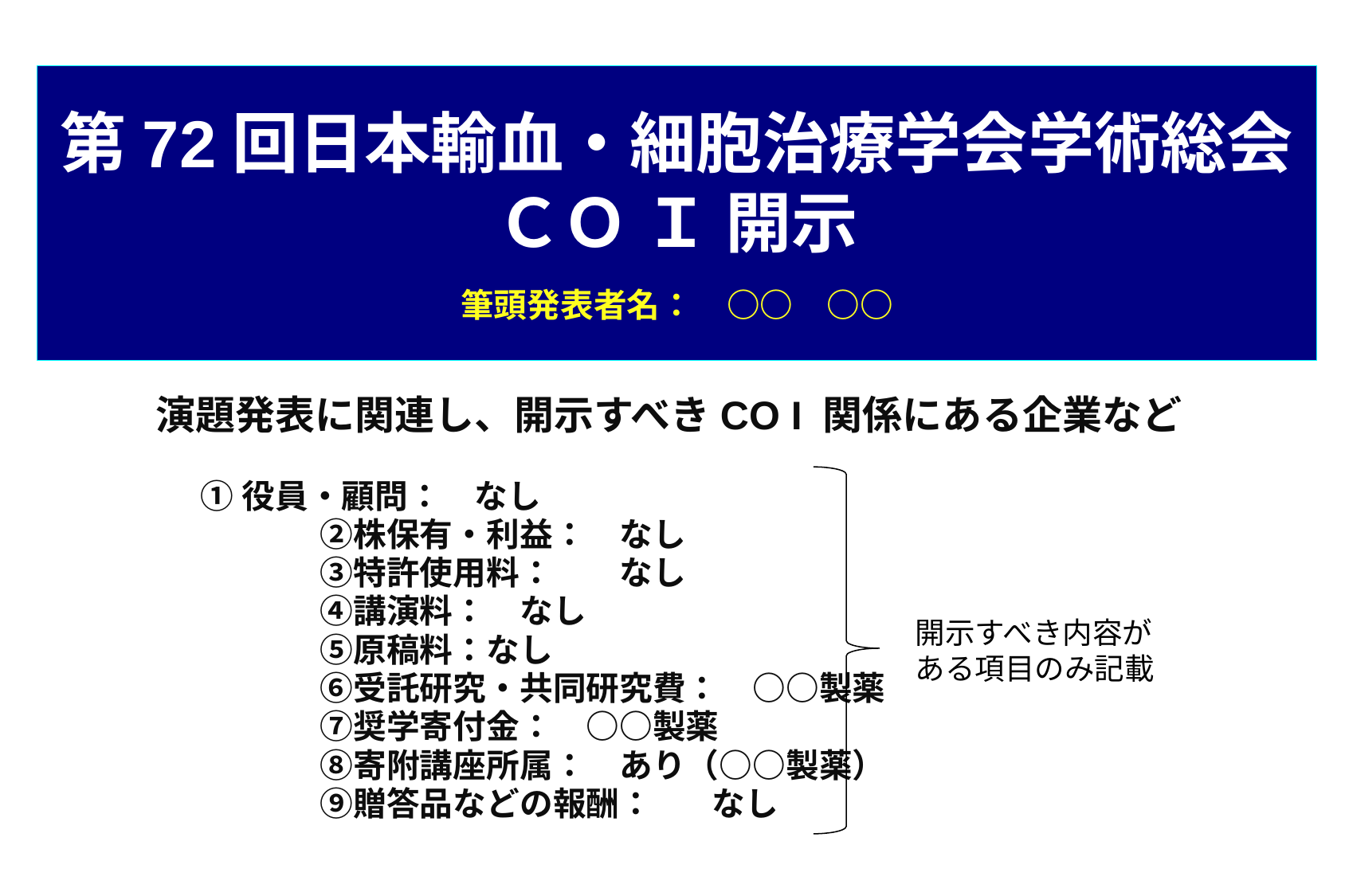

# 第72回日本輸血・細胞治療学会学術総会 ＣＯ Ｉ 開示 　 筆頭発表者名：　○○　○○
演題発表に関連し、開示すべきCO I 関係にある企業など

	①役員・顧問：　なし
　　	②株保有・利益：　なし
　　	③特許使用料：　　なし
　　	④講演料：　なし
　　	⑤原稿料：なし
　　	⑥受託研究・共同研究費：　○○製薬
　　	⑦奨学寄付金：　○○製薬
　　	⑧寄附講座所属：　あり（○○製薬）
　　	⑨贈答品などの報酬：	　なし

開示すべき内容が
ある項目のみ記載